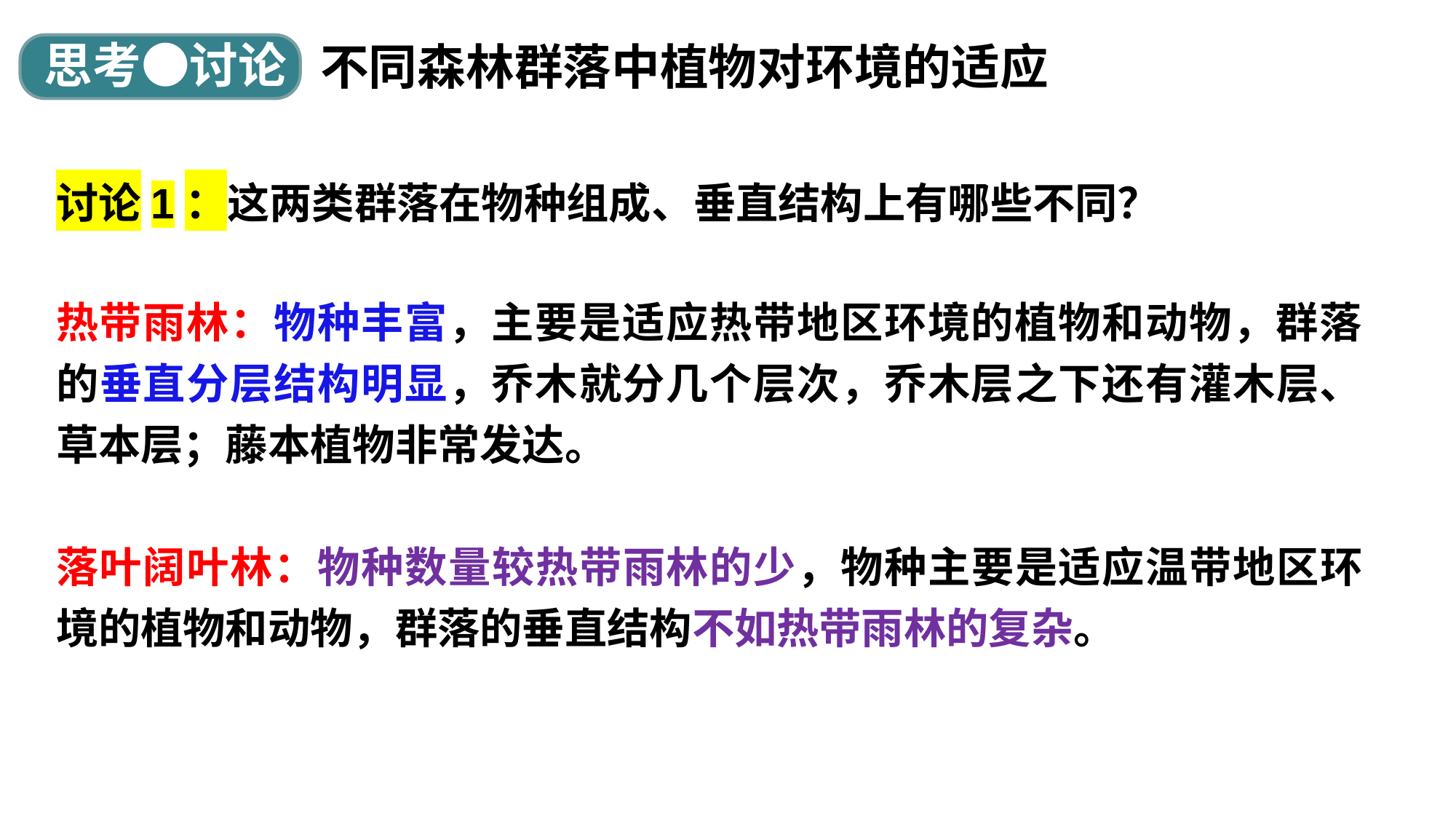

思考●讨论

不同森林群落中植物对环境的适应
讨论1：这两类群落在物种组成、垂直结构上有哪些不同？
热带雨林：物种丰富，主要是适应热带地区环境的植物和动物，群落的垂直分层结构明显，乔木就分几个层次，乔木层之下还有灌木层、草本层；藤本植物非常发达。

落叶阔叶林：物种数量较热带雨林的少，物种主要是适应温带地区环境的植物和动物，群落的垂直结构不如热带雨林的复杂。